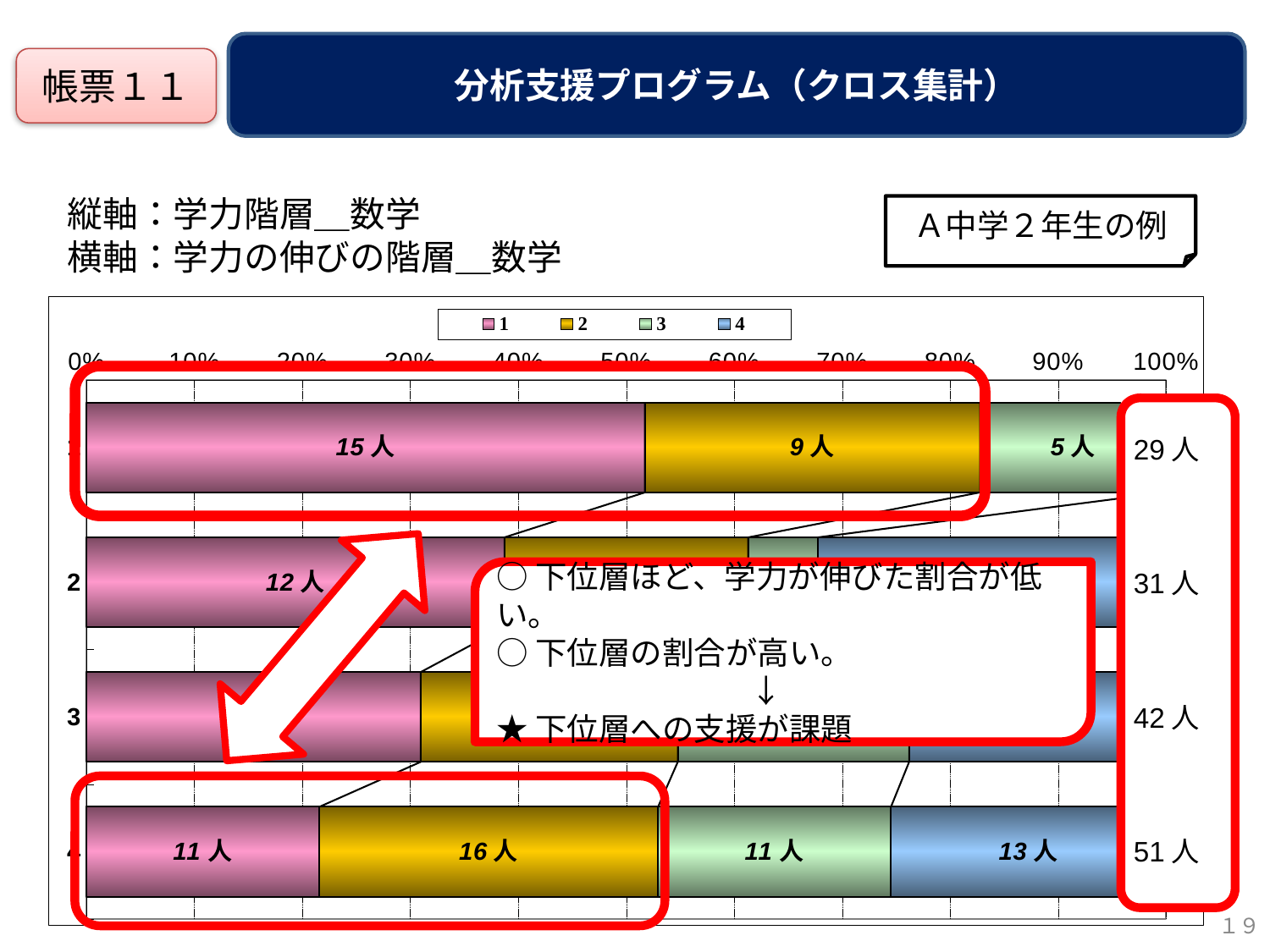

分析支援プログラム（クロス集計）
帳票１１
縦軸：学力階層＿数学
横軸：学力の伸びの階層＿数学
Ａ中学２年生の例

### Chart

| Category | 1 | 2 | 3 | 4 |
|---|---|---|---|---|
| 1 | 15.0 | 9.0 | 5.0 | 0.0 |
| 2 | 12.0 | 7.0 | 2.0 | 10.0 |
| 3 | 13.0 | 10.0 | 9.0 | 10.0 |
| 4 | 11.0 | 16.0 | 11.0 | 13.0 |

29人

31人

42人

51人

○下位層ほど、学力が伸びた割合が低い。
○下位層の割合が高い。
　　　　　　　　↓
★下位層への支援が課題

１９